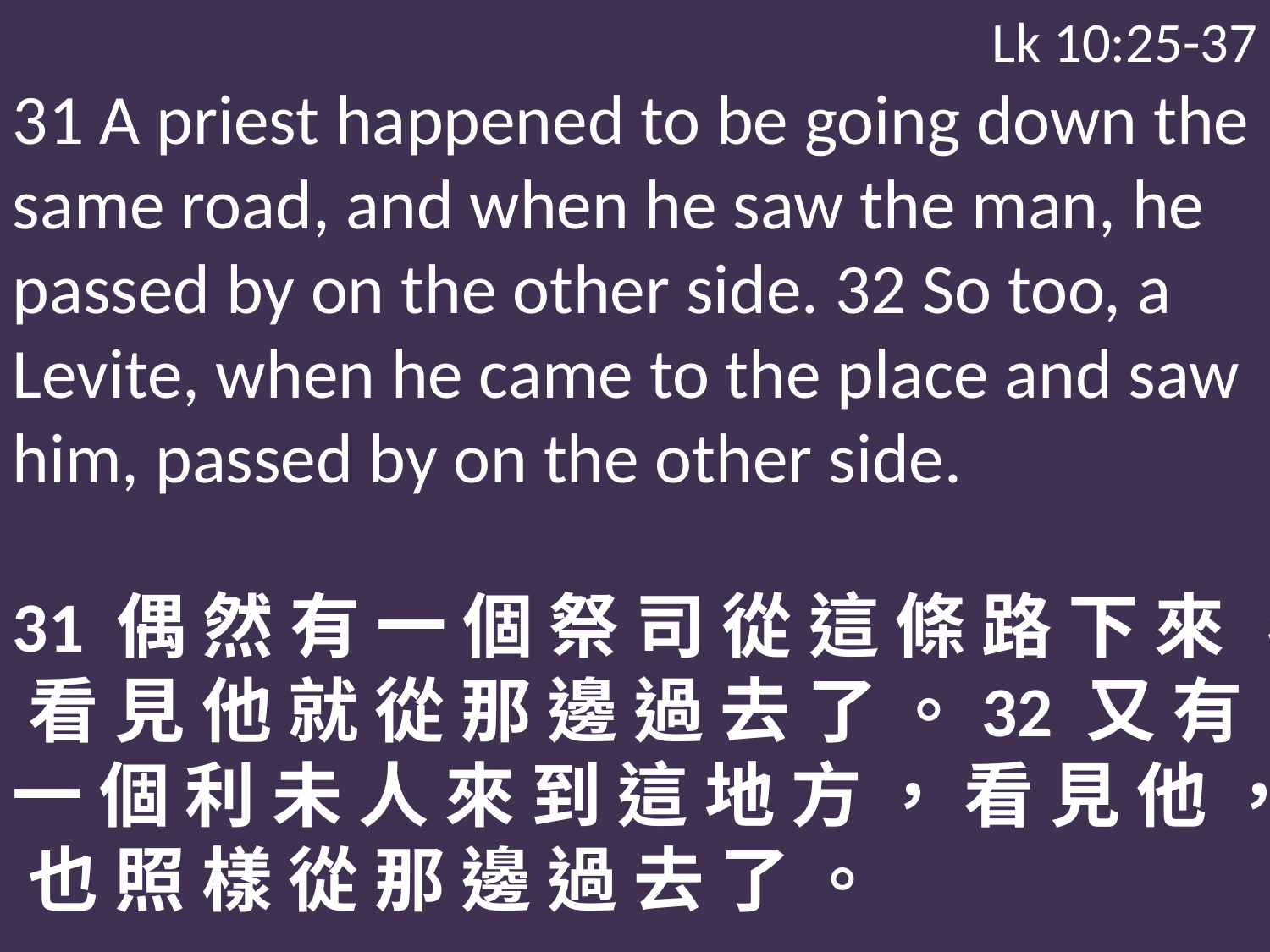

Lk 10:25-37
31 A priest happened to be going down the same road, and when he saw the man, he passed by on the other side. 32 So too, a Levite, when he came to the place and saw him, passed by on the other side.

31 偶 然 有 一 個 祭 司 從 這 條 路 下 來 ， 看 見 他 就 從 那 邊 過 去 了 。32 又 有 一 個 利 未 人 來 到 這 地 方 ， 看 見 他 ， 也 照 樣 從 那 邊 過 去 了 。